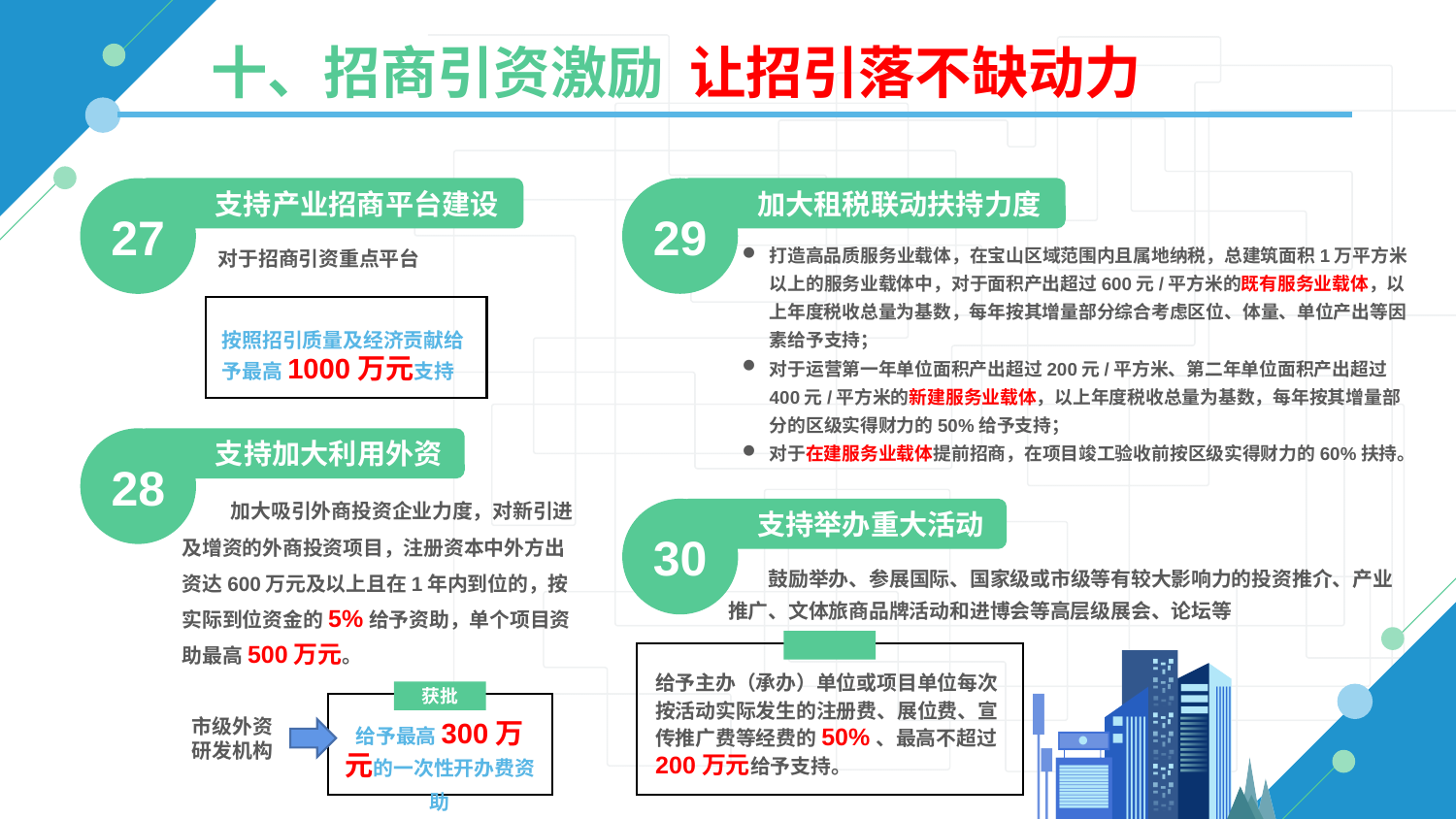

十、招商引资激励  让招引落不缺动力

29

加大租税联动扶持力度
27
支持产业招商平台建设
打造高品质服务业载体，在宝山区域范围内且属地纳税，总建筑面积1万平方米以上的服务业载体中，对于面积产出超过600元/平方米的既有服务业载体，以上年度税收总量为基数，每年按其增量部分综合考虑区位、体量、单位产出等因素给予支持；
对于运营第一年单位面积产出超过200元/平方米、第二年单位面积产出超过400元/平方米的新建服务业载体，以上年度税收总量为基数，每年按其增量部分的区级实得财力的50%给予支持；
对于在建服务业载体提前招商，在项目竣工验收前按区级实得财力的60%扶持。
对于招商引资重点平台

按照招引质量及经济贡献给予最高1000万元支持

28
支持加大利用外资
加大吸引外商投资企业力度，对新引进及增资的外商投资项目，注册资本中外方出资达600万元及以上且在1年内到位的，按实际到位资金的5%给予资助，单个项目资助最高500万元。
30

支持举办重大活动
鼓励举办、参展国际、国家级或市级等有较大影响力的投资推介、产业推广、文体旅商品牌活动和进博会等高层级展会、论坛等

给予主办（承办）单位或项目单位每次按活动实际发生的注册费、展位费、宣传推广费等经费的50%、最高不超过200万元给予支持。

获批

给予最高300万元的一次性开办费资助
市级外资研发机构